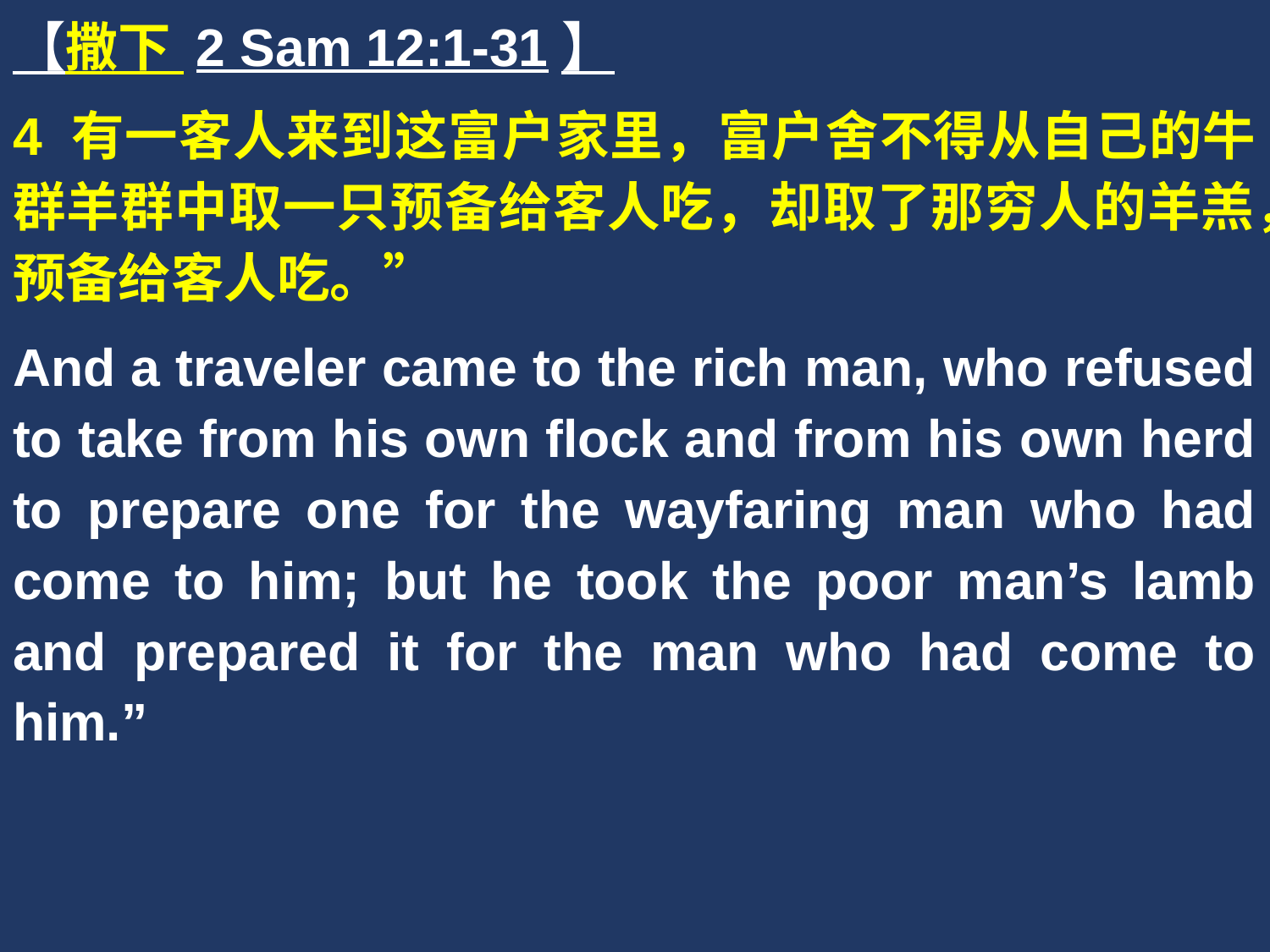

【撒下 2 Sam 12:1-31】
4 有一客人来到这富户家里，富户舍不得从自己的牛群羊群中取一只预备给客人吃，却取了那穷人的羊羔，预备给客人吃。”
And a traveler came to the rich man, who refused to take from his own flock and from his own herd to prepare one for the wayfaring man who had come to him; but he took the poor man’s lamb and prepared it for the man who had come to him.”